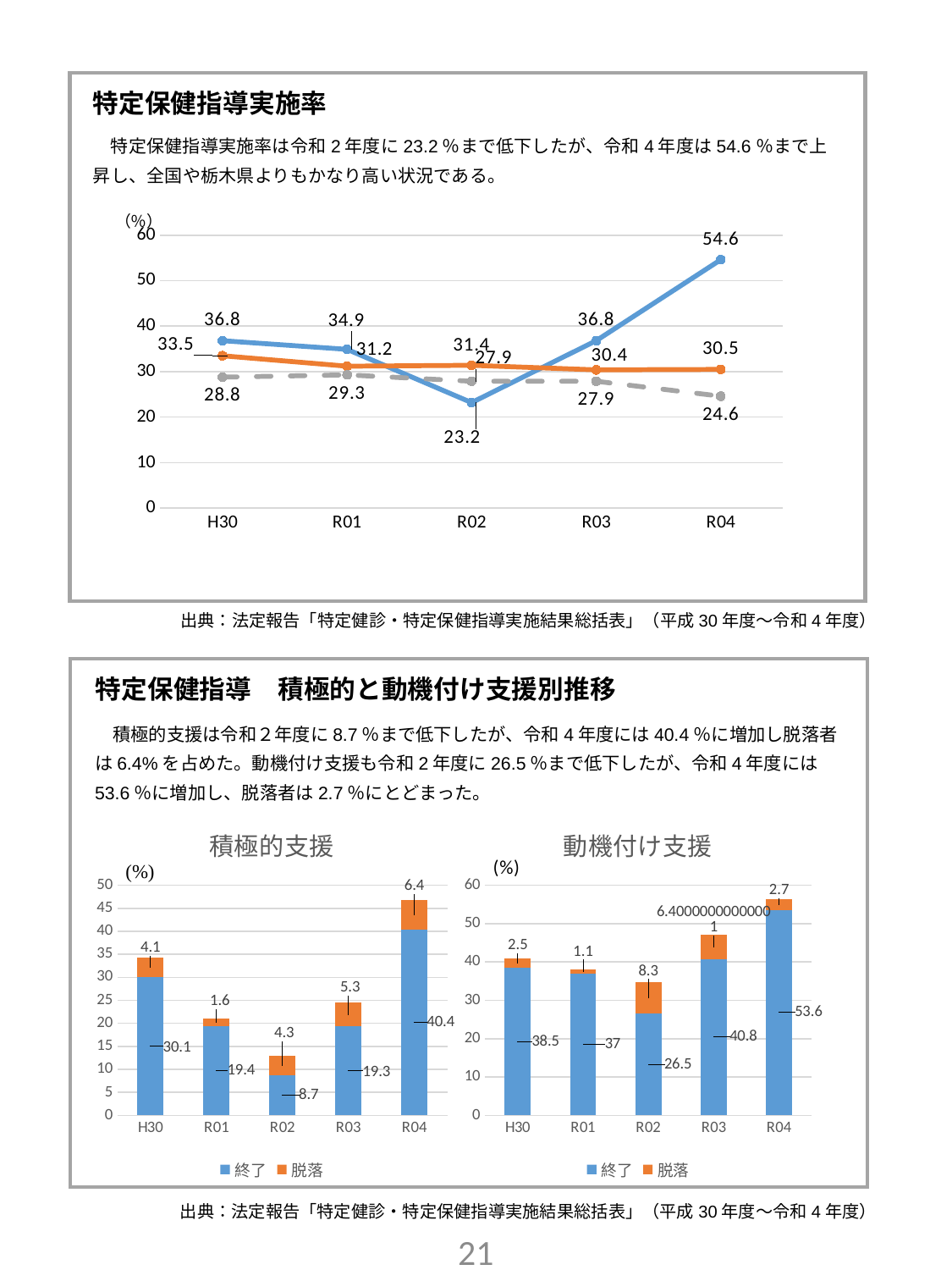

特定保健指導実施率
　特定保健指導実施率は令和2年度に23.2％まで低下したが、令和4年度は54.6％まで上昇し、全国や栃木県よりもかなり高い状況である。

### Chart

| Category | 那須町 | 栃木県 | 全国 |
|---|---|---|---|
| H30 | 36.8 | 33.5 | 28.8 |
| R01 | 34.9 | 31.2 | 29.3 |
| R02 | 23.2 | 31.4 | 27.9 |
| R03 | 36.8 | 30.4 | 27.9 |
| R04 | 54.6 | 30.5 | 24.6 |
出典：法定報告「特定健診・特定保健指導実施結果総括表」（平成30年度～令和4年度）

特定保健指導　積極的と動機付け支援別推移

　積極的支援は令和２年度に8.7％まで低下したが、令和4年度には40.4％に増加し脱落者は6.4%を占めた。動機付け支援も令和2年度に26.5％まで低下したが、令和4年度には53.6％に増加し、脱落者は2.7％にとどまった。

### Chart: 積極的支援

| Category | 終了 | 脱落 |
|---|---|---|
| H30 | 30.1 | 4.100000000000001 |
| R01 | 19.4 | 1.6000000000000014 |
| R02 | 8.7 | 4.300000000000001 |
| R03 | 19.3 | 5.300000000000001 |
| R04 | 40.4 | 6.399999999999999 |

### Chart: 動機付け支援

| Category | 終了 | 脱落 |
|---|---|---|
| H30 | 38.5 | 2.5 |
| R01 | 37.0 | 1.1000000000000014 |
| R02 | 26.5 | 8.299999999999997 |
| R03 | 40.8 | 6.400000000000006 |
| R04 | 53.6 | 2.6999999999999957 |
出典：法定報告「特定健診・特定保健指導実施結果総括表」（平成30年度～令和4年度）
21